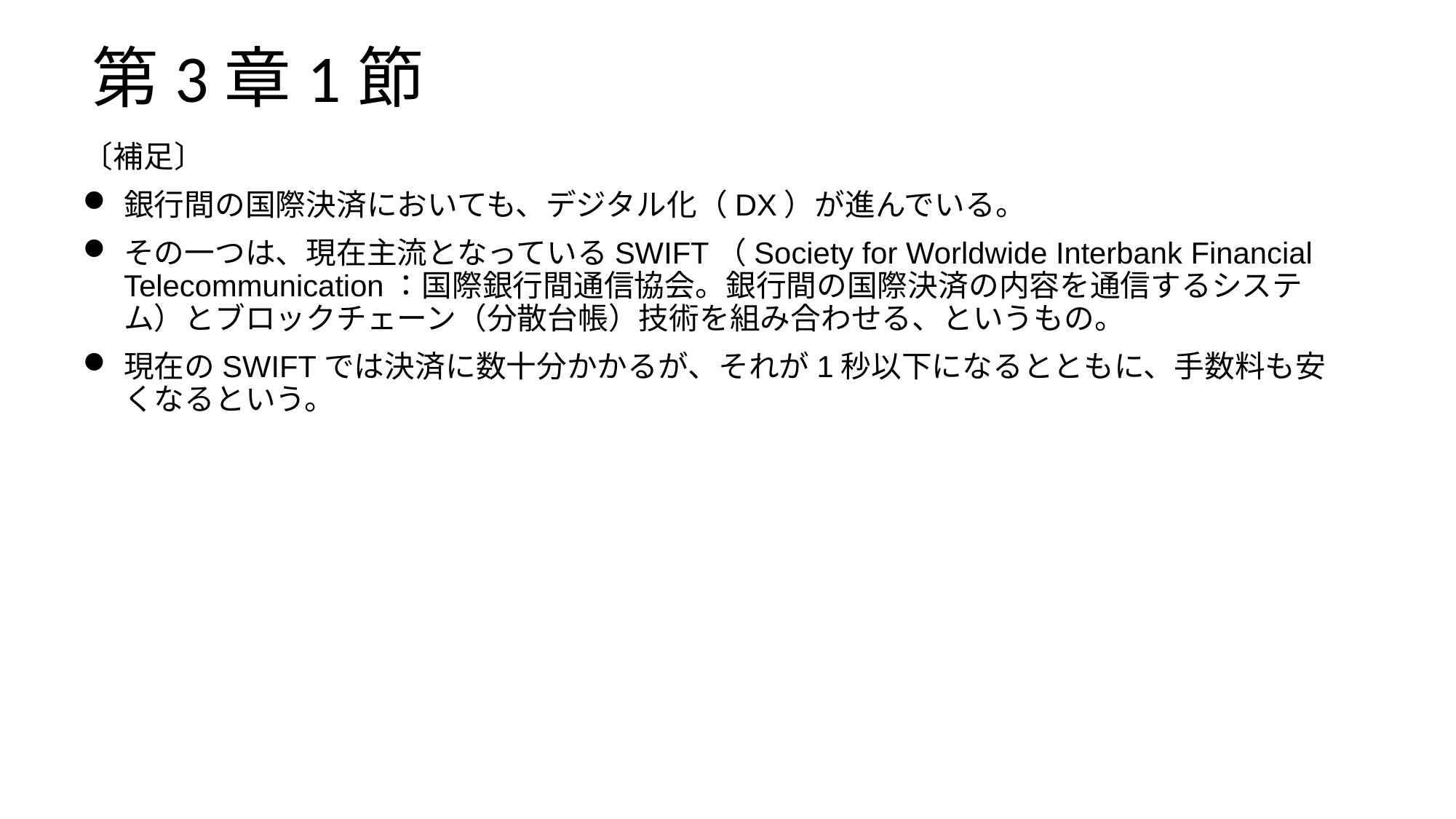

# 第3章1節
〔補足〕
銀行間の国際決済においても、デジタル化（DX）が進んでいる。
その一つは、現在主流となっているSWIFT（Society for Worldwide Interbank Financial Telecommunication：国際銀行間通信協会。銀行間の国際決済の内容を通信するシステム）とブロックチェーン（分散台帳）技術を組み合わせる、というもの。
現在のSWIFTでは決済に数十分かかるが、それが1秒以下になるとともに、手数料も安くなるという。